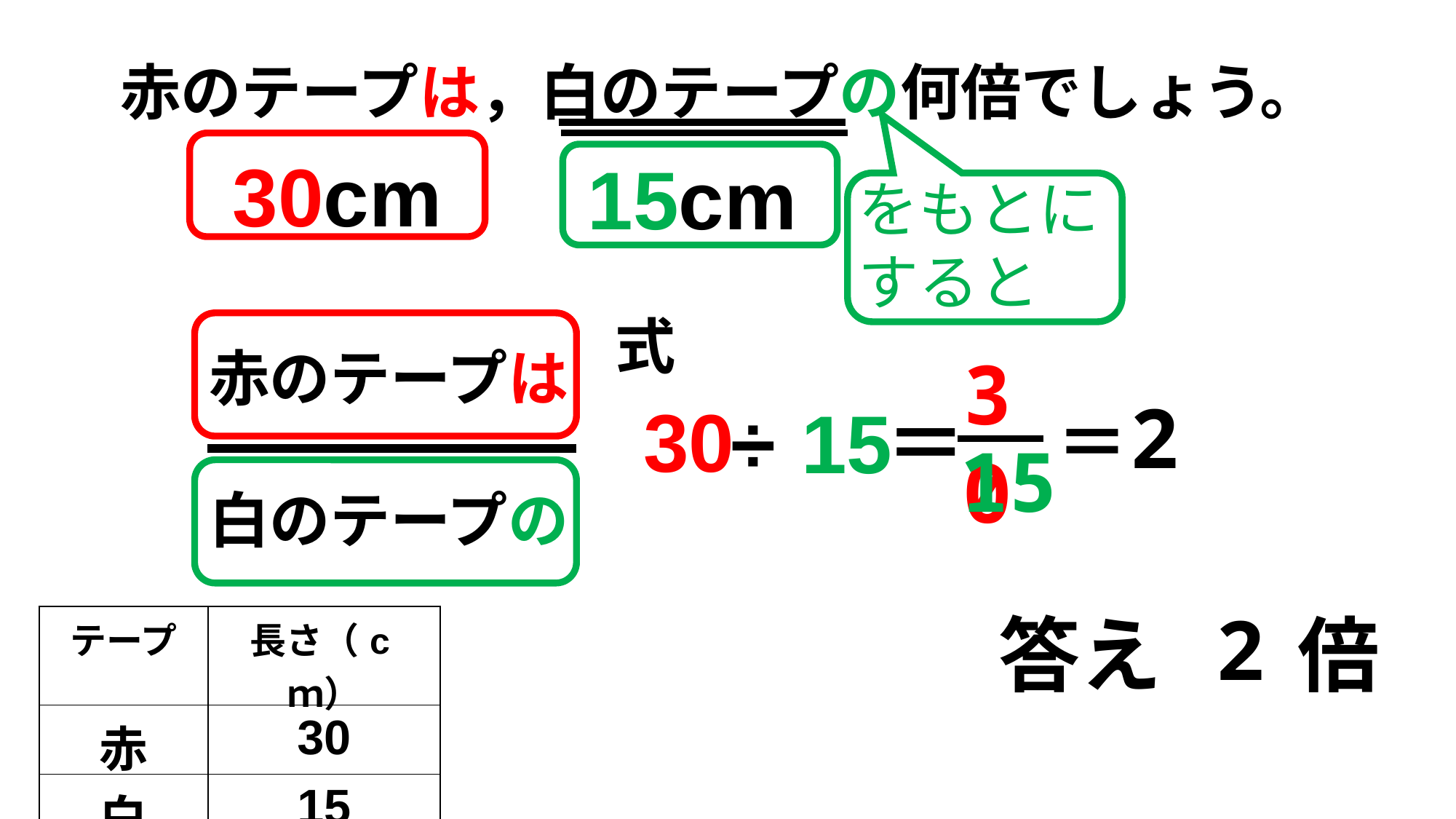

赤のテープは，白のテープの何倍でしょう。

30cm
15cm

をもとにすると

式

赤のテープは
30
15
2
30
÷
15
＝
＝

白のテープの
2
答え
 倍
| テープ | 長さ（cｍ） |
| --- | --- |
| 赤 | 30 |
| 白 | 15 |